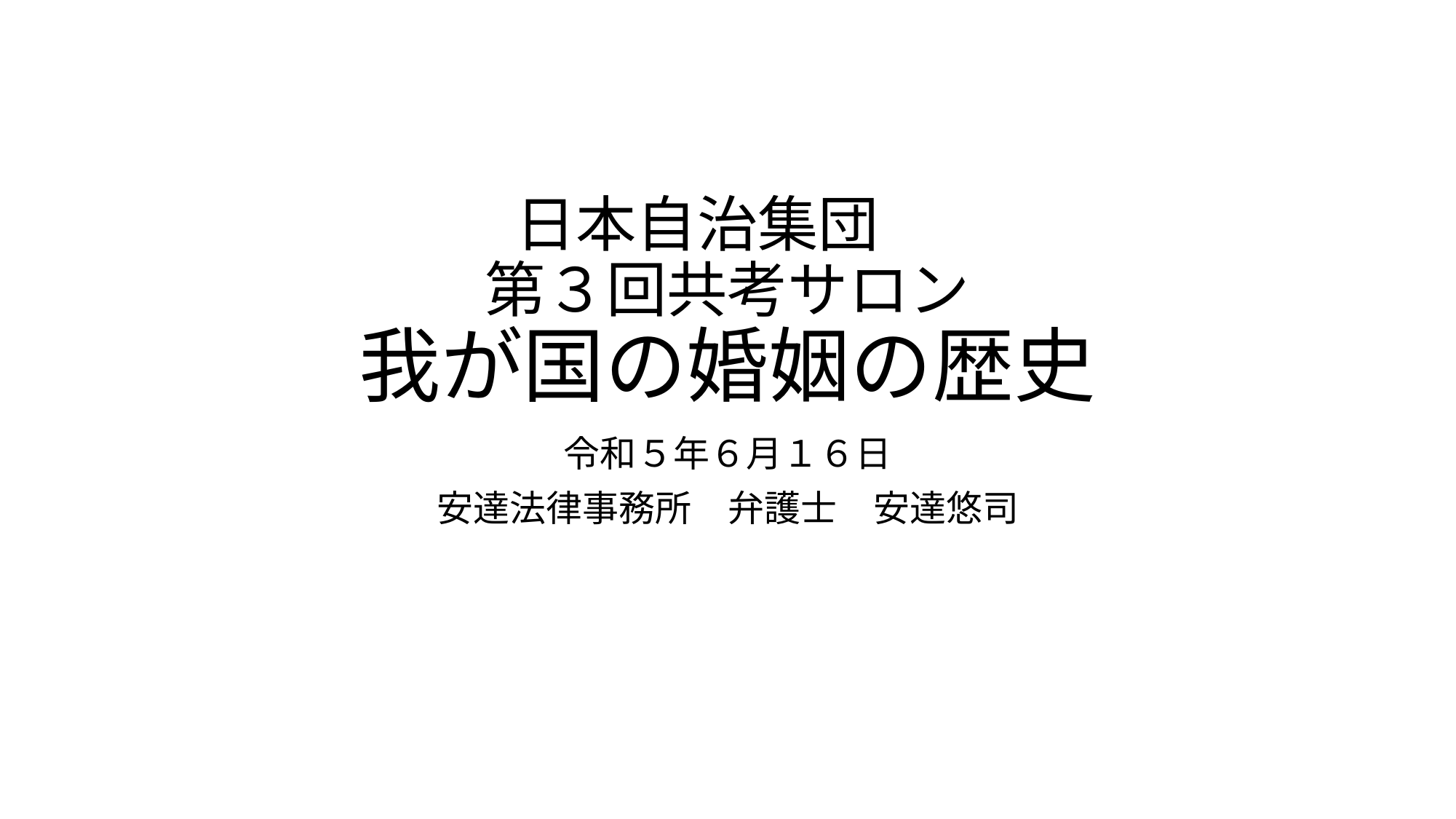

# 日本自治集団　 第３回共考サロン 我が国の婚姻の歴史
令和５年６月１６日
安達法律事務所　弁護士　安達悠司